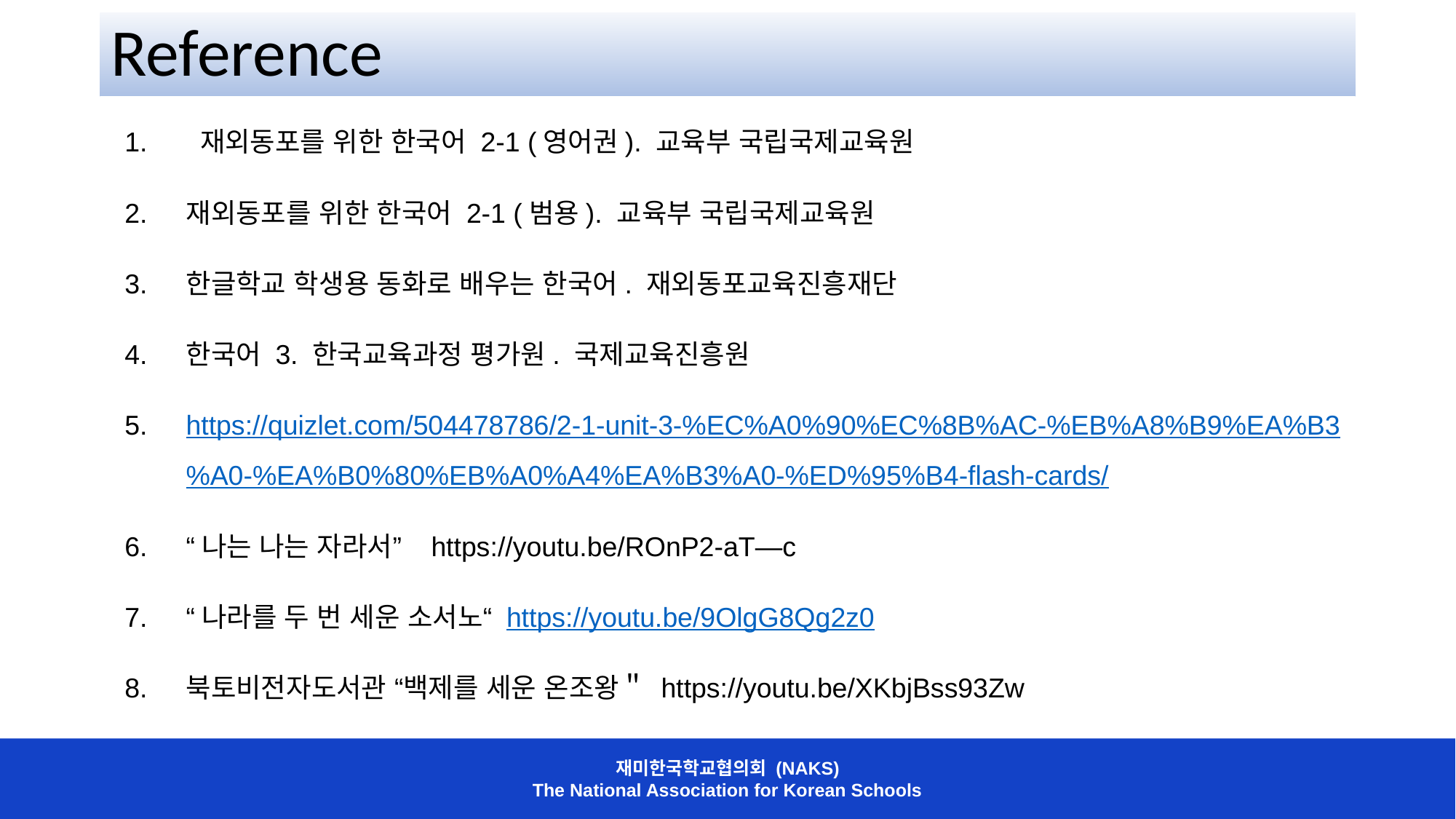

# Reference
 재외동포를 위한 한국어 2-1 (영어권). 교육부 국립국제교육원
재외동포를 위한 한국어 2-1 (범용). 교육부 국립국제교육원
한글학교 학생용 동화로 배우는 한국어. 재외동포교육진흥재단
한국어 3. 한국교육과정 평가원. 국제교육진흥원
https://quizlet.com/504478786/2-1-unit-3-%EC%A0%90%EC%8B%AC-%EB%A8%B9%EA%B3%A0-%EA%B0%80%EB%A0%A4%EA%B3%A0-%ED%95%B4-flash-cards/
“나는 나는 자라서”   https://youtu.be/ROnP2-aT—c
“나라를 두 번 세운 소서노“ https://youtu.be/9OlgG8Qg2z0
북토비전자도서관 “백제를 세운 온조왕＂ https://youtu.be/XKbjBss93Zw

재미한국학교협의회 (NAKS)
The National Association for Korean Schools